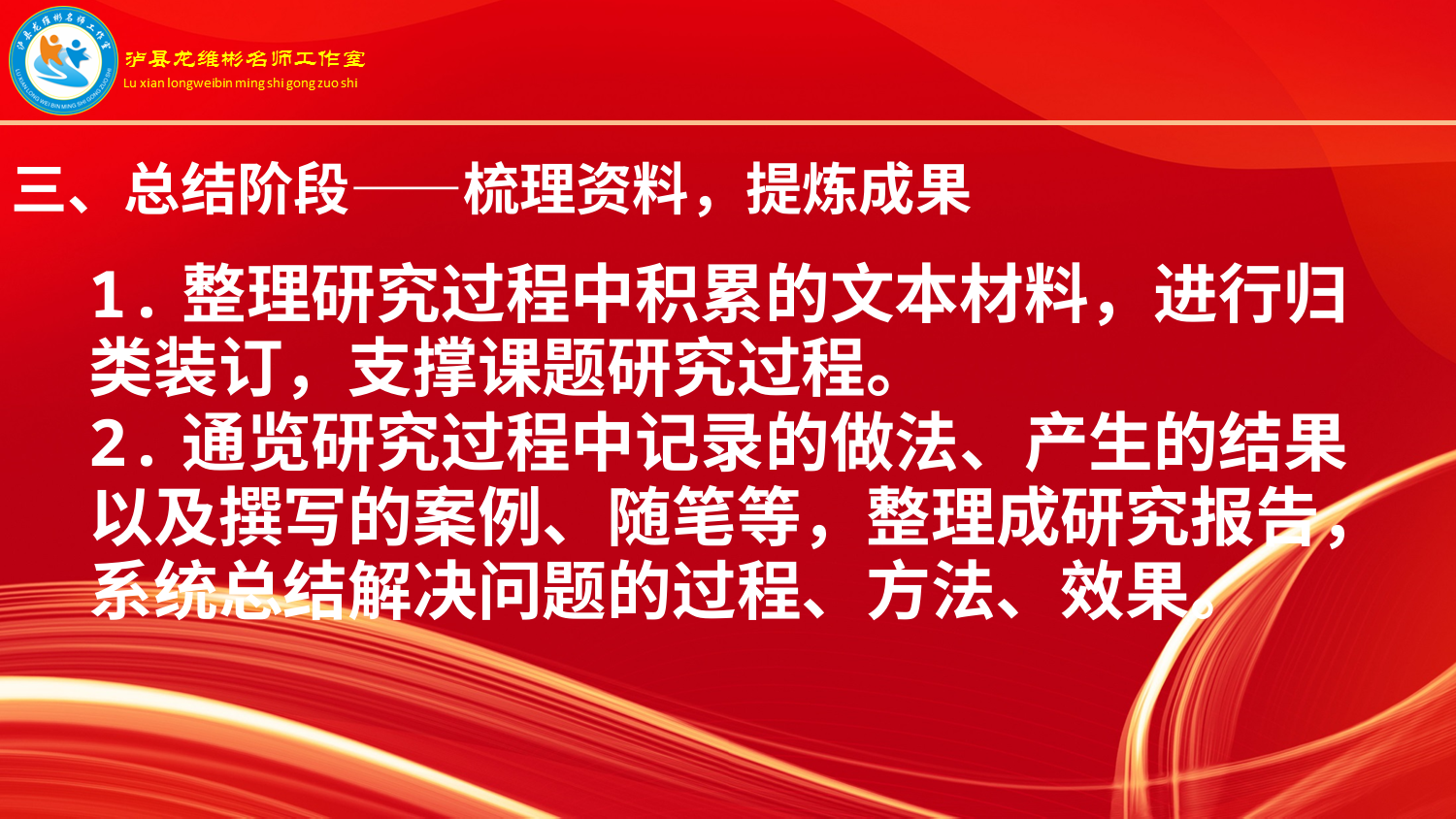

三、总结阶段——梳理资料，提炼成果
1.整理研究过程中积累的文本材料，进行归类装订，支撑课题研究过程。
2.通览研究过程中记录的做法、产生的结果以及撰写的案例、随笔等，整理成研究报告，系统总结解决问题的过程、方法、效果。